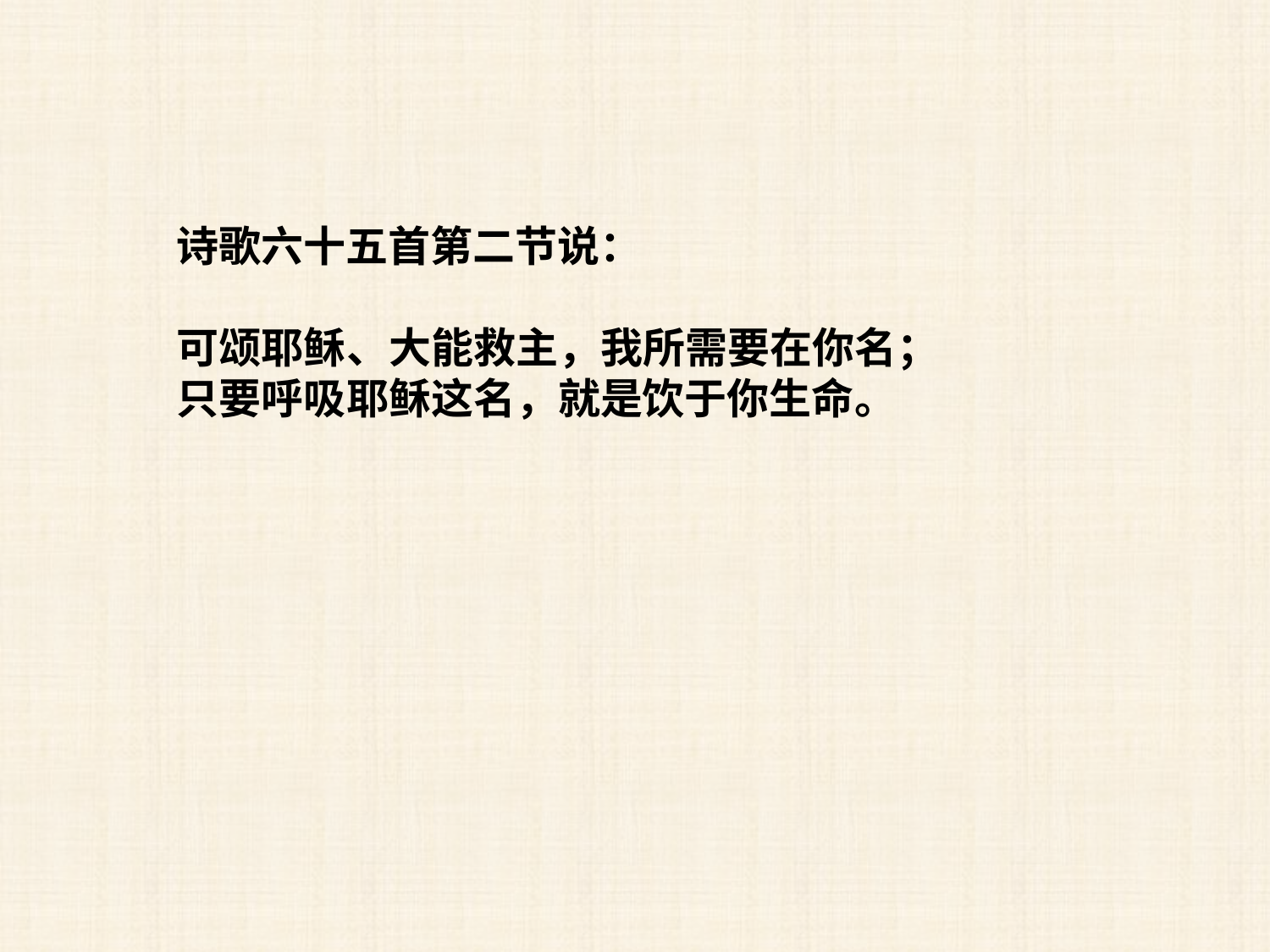

诗歌六十五首第二节说：

可颂耶稣、大能救主，我所需要在你名；
只要呼吸耶稣这名，就是饮于你生命。